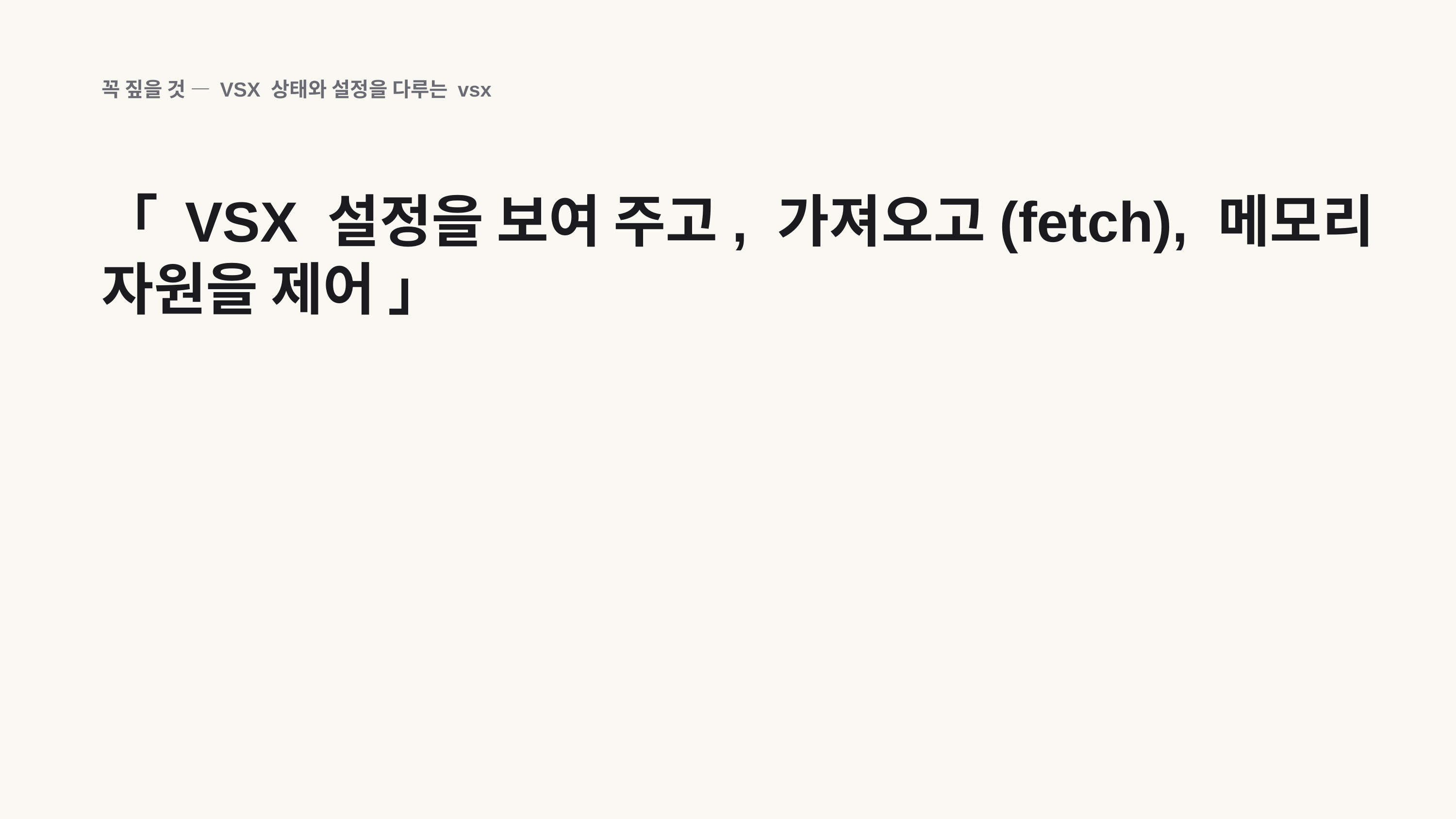

꼭 짚을 것 — VSX 상태와 설정을 다루는 vsx
「 VSX 설정을 보여 주고, 가져오고(fetch), 메모리 자원을 제어 」